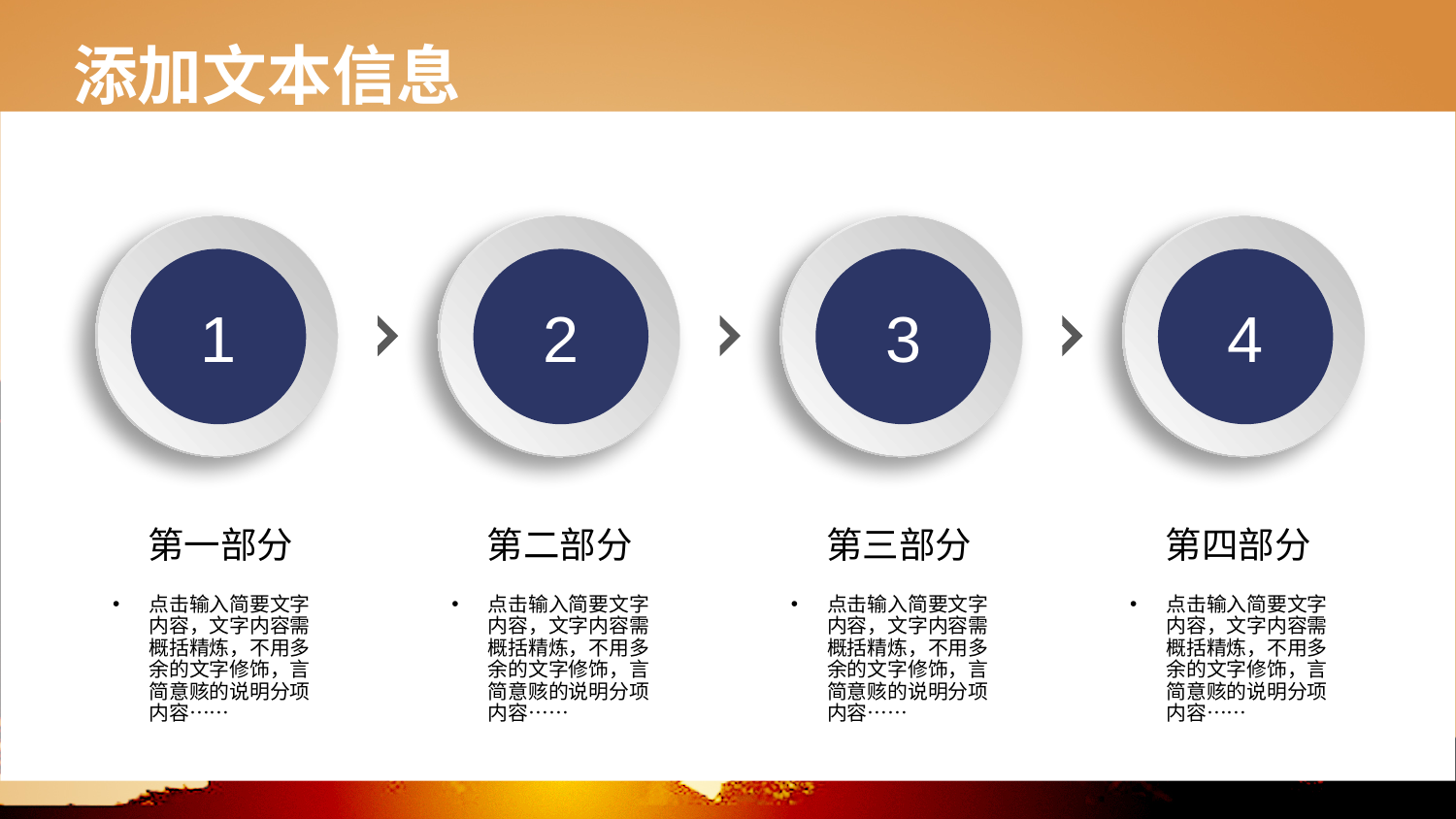

1

2

3

4

第一部分
点击输入简要文字内容，文字内容需概括精炼，不用多余的文字修饰，言简意赅的说明分项内容……
第二部分
点击输入简要文字内容，文字内容需概括精炼，不用多余的文字修饰，言简意赅的说明分项内容……
第三部分
点击输入简要文字内容，文字内容需概括精炼，不用多余的文字修饰，言简意赅的说明分项内容……
第四部分
点击输入简要文字内容，文字内容需概括精炼，不用多余的文字修饰，言简意赅的说明分项内容……